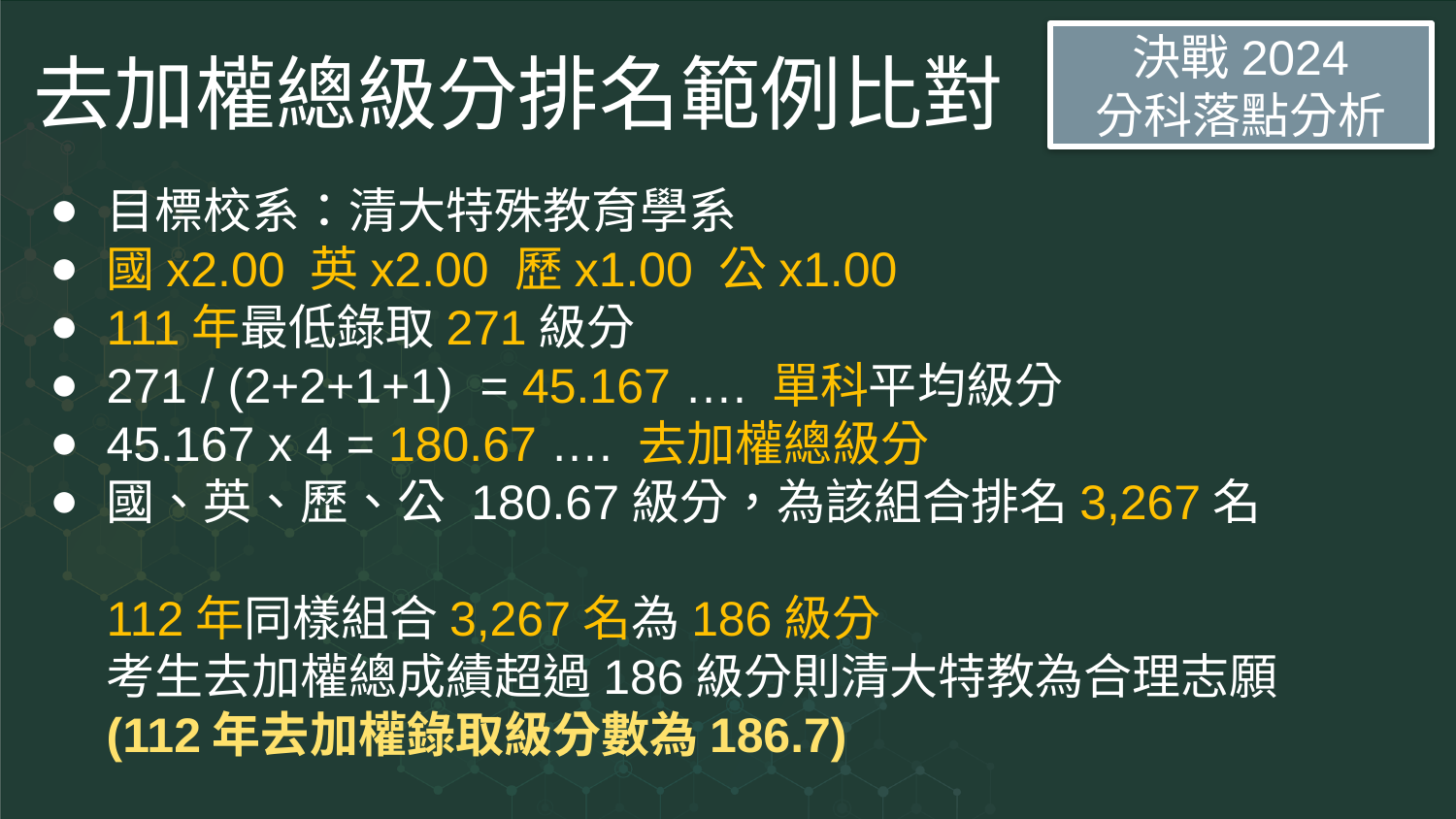

決戰2024
分科落點分析
# 去加權總級分排名範例比對

目標校系：清大特殊教育學系
國x2.00 英x2.00 歷x1.00 公x1.00
111年最低錄取271級分
271 / (2+2+1+1)  = 45.167 …. 單科平均級分
45.167 x 4 = 180.67 …. 去加權總級分
國、英、歷、公 180.67級分，為該組合排名3,267名

112年同樣組合3,267名為186級分
考生去加權總成績超過186級分則清大特教為合理志願
(112年去加權錄取級分數為186.7)